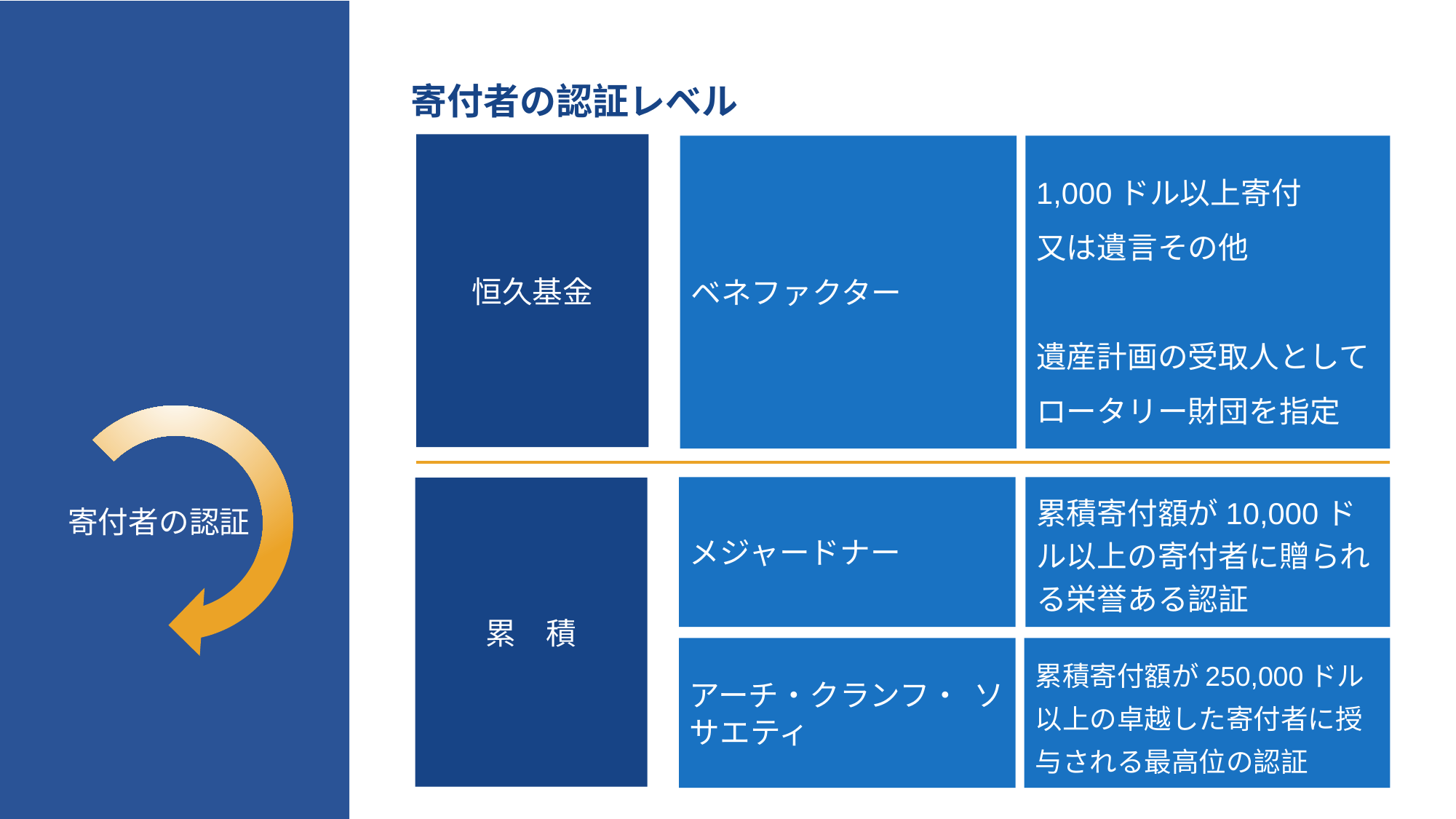

寄付者の認証レベル
恒久基金
ベネファクター
1,000ドル以上寄付
又は遺言その他

遺産計画の受取人としてロータリー財団を指定

メジャードナー
累積寄付額が10,000ドル以上の寄付者に贈られる栄誉ある認証
累　積
寄付者の認証
アーチ・クランフ・  ソサエティ
累積寄付額が250,000ドル以上の卓越した寄付者に授与される最高位の認証